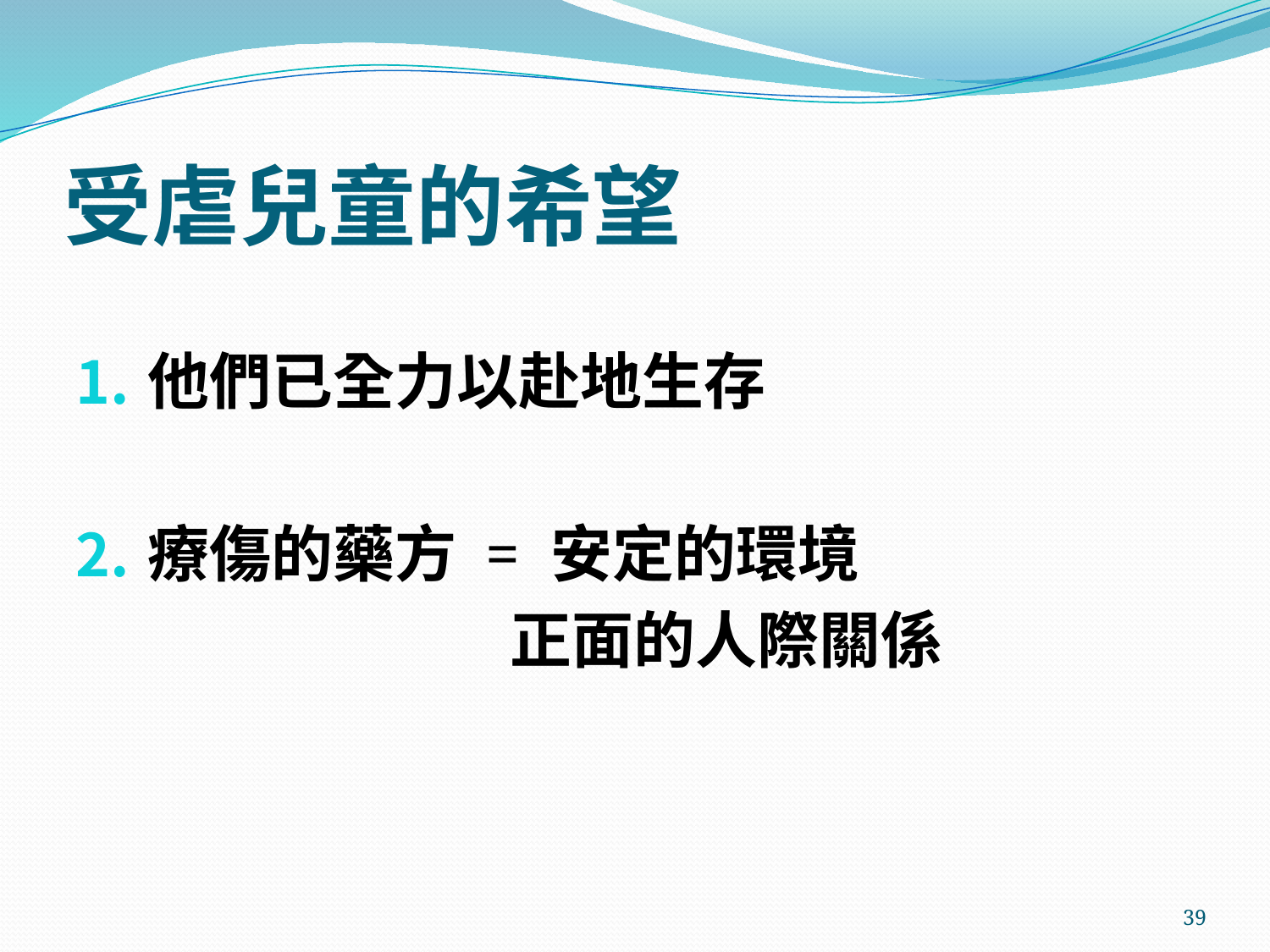

# 受虐兒童的希望

他們已全力以赴地生存

療傷的藥方 = 安定的環境
                              正面的人際關係

39